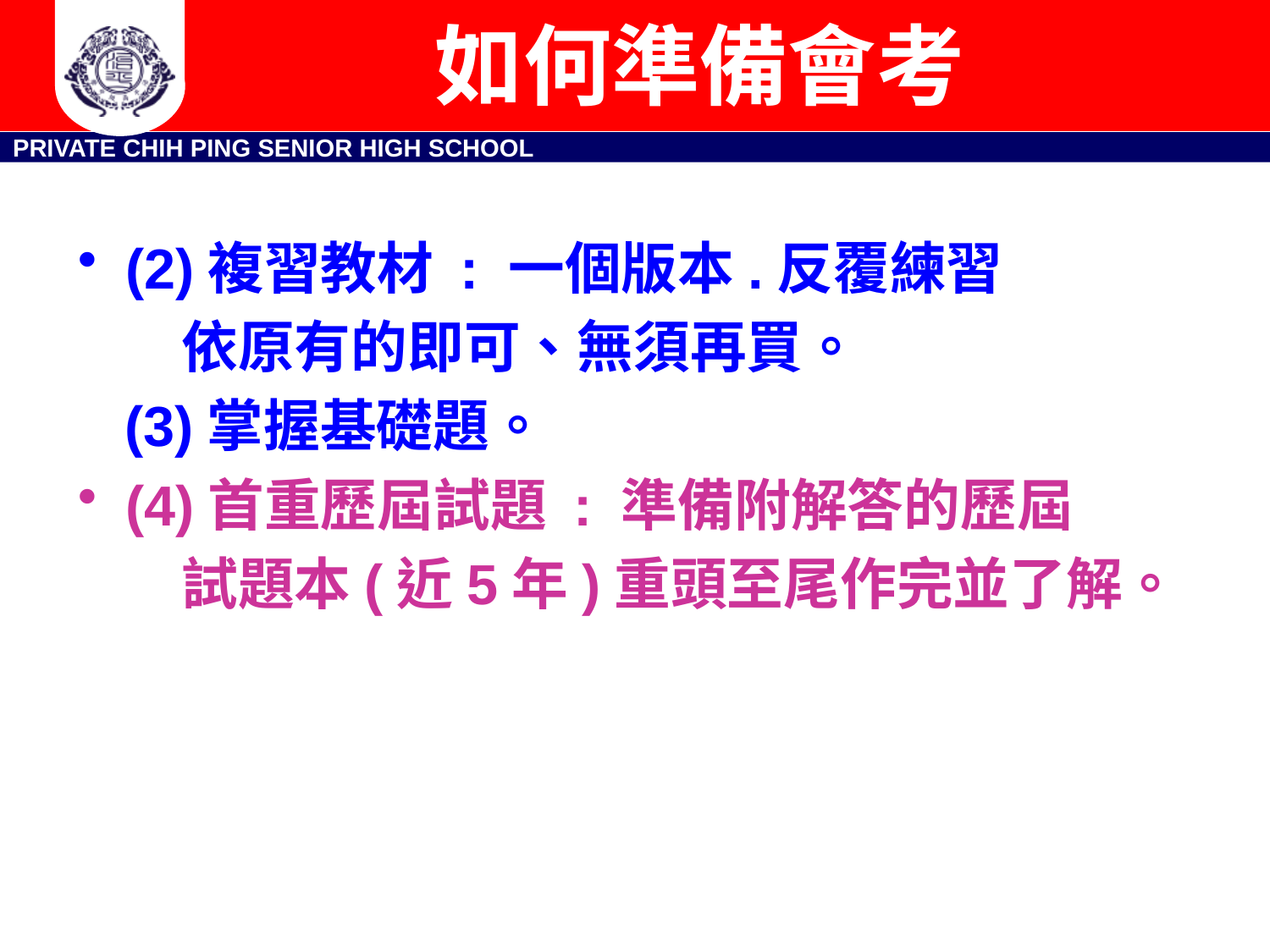

# 如何準備會考
(2)複習教材 : 一個版本.反覆練習
       依原有的即可、無須再買。
   (3)掌握基礎題。
(4)首重歷屆試題 : 準備附解答的歷屆
       試題本(近5年)重頭至尾作完並了解。